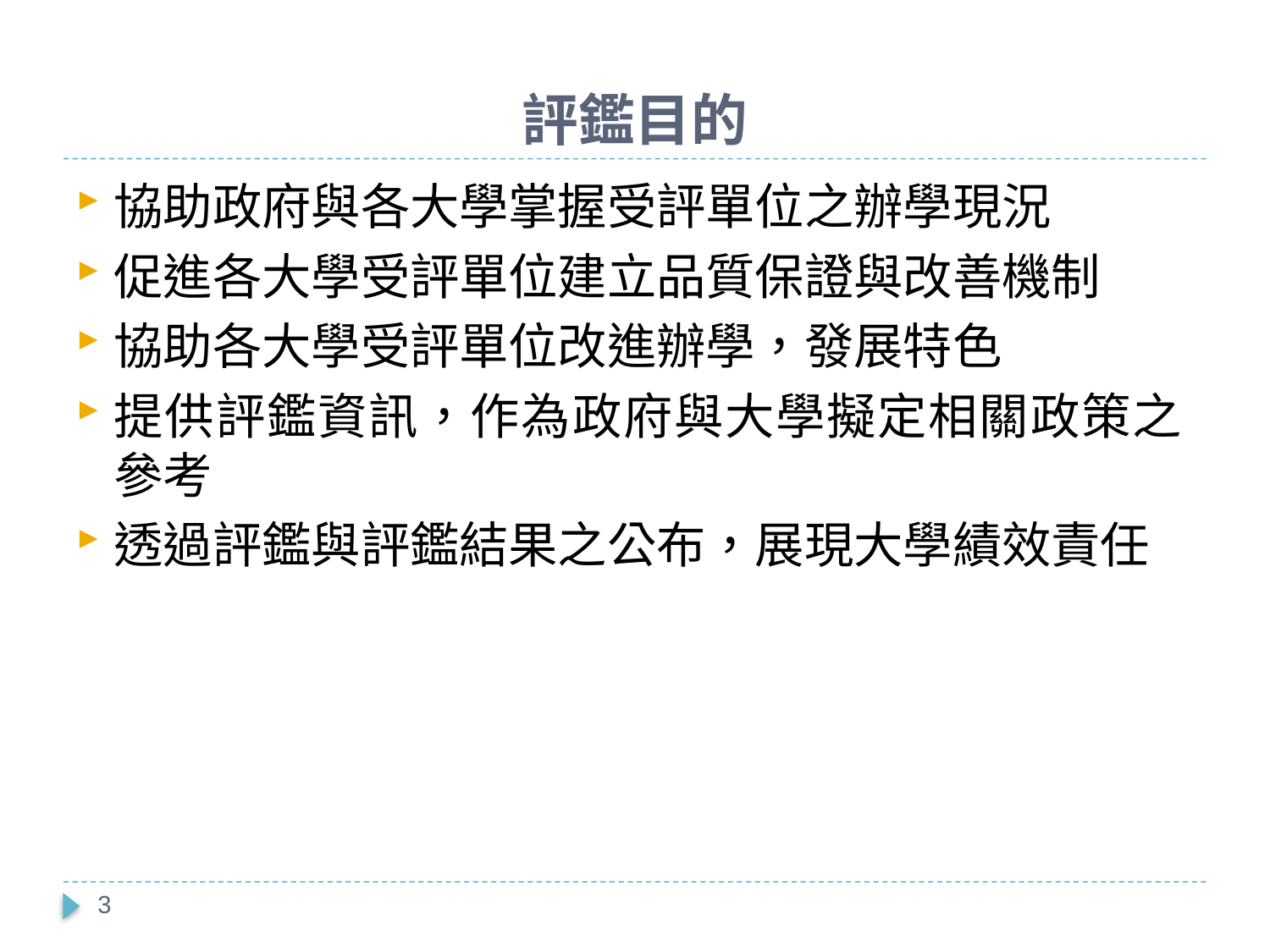

評鑑目的
協助政府與各大學掌握受評單位之辦學現況
促進各大學受評單位建立品質保證與改善機制
協助各大學受評單位改進辦學，發展特色
提供評鑑資訊，作為政府與大學擬定相關政策之參考
透過評鑑與評鑑結果之公布，展現大學績效責任

3